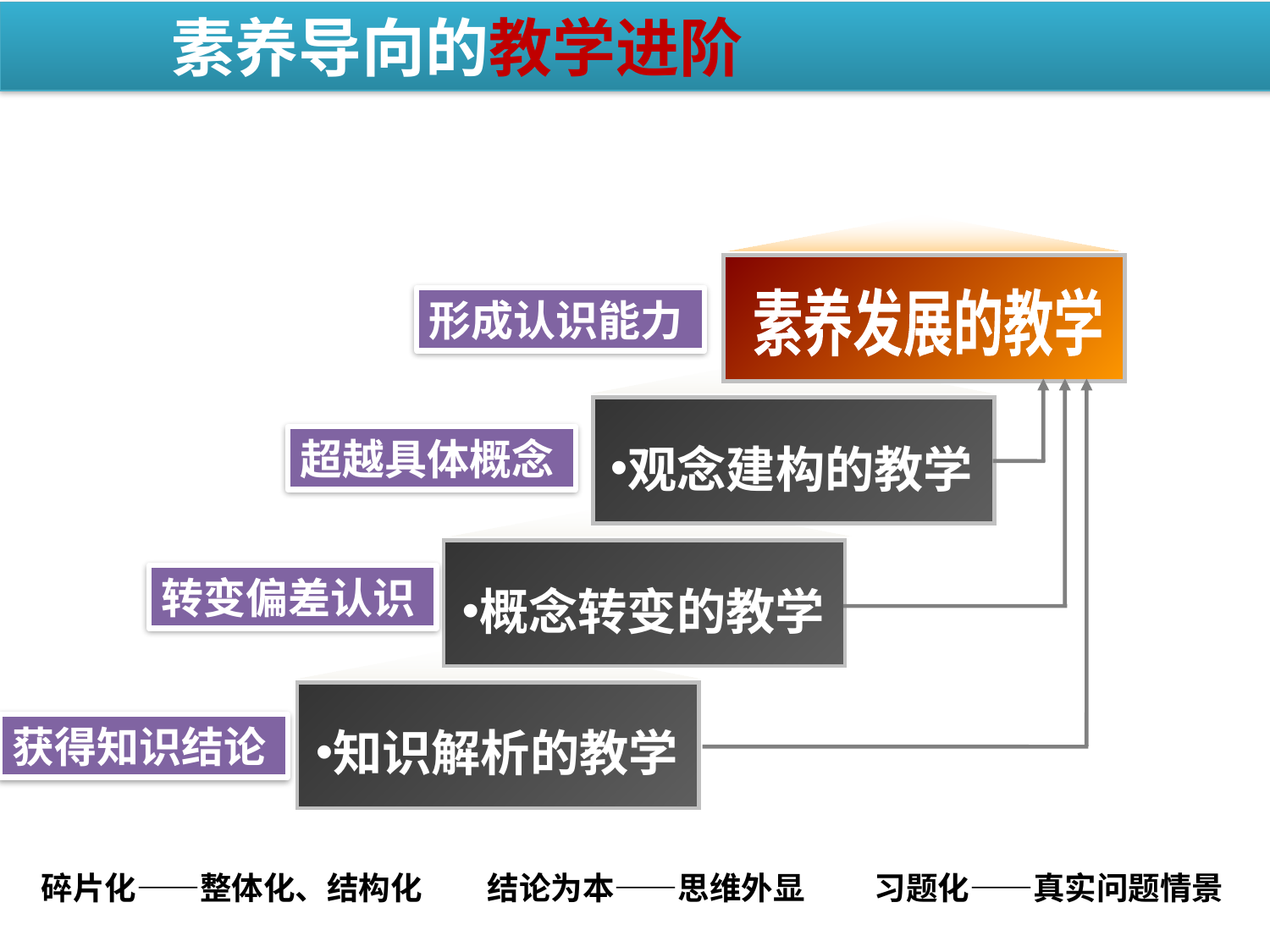

素养导向的教学进阶

形成认识能力
素养发展的教学

超越具体概念
观念建构的教学

转变偏差认识
概念转变的教学

获得知识结论
知识解析的教学

碎片化——整体化、结构化

结论为本——思维外显

习题化——真实问题情景